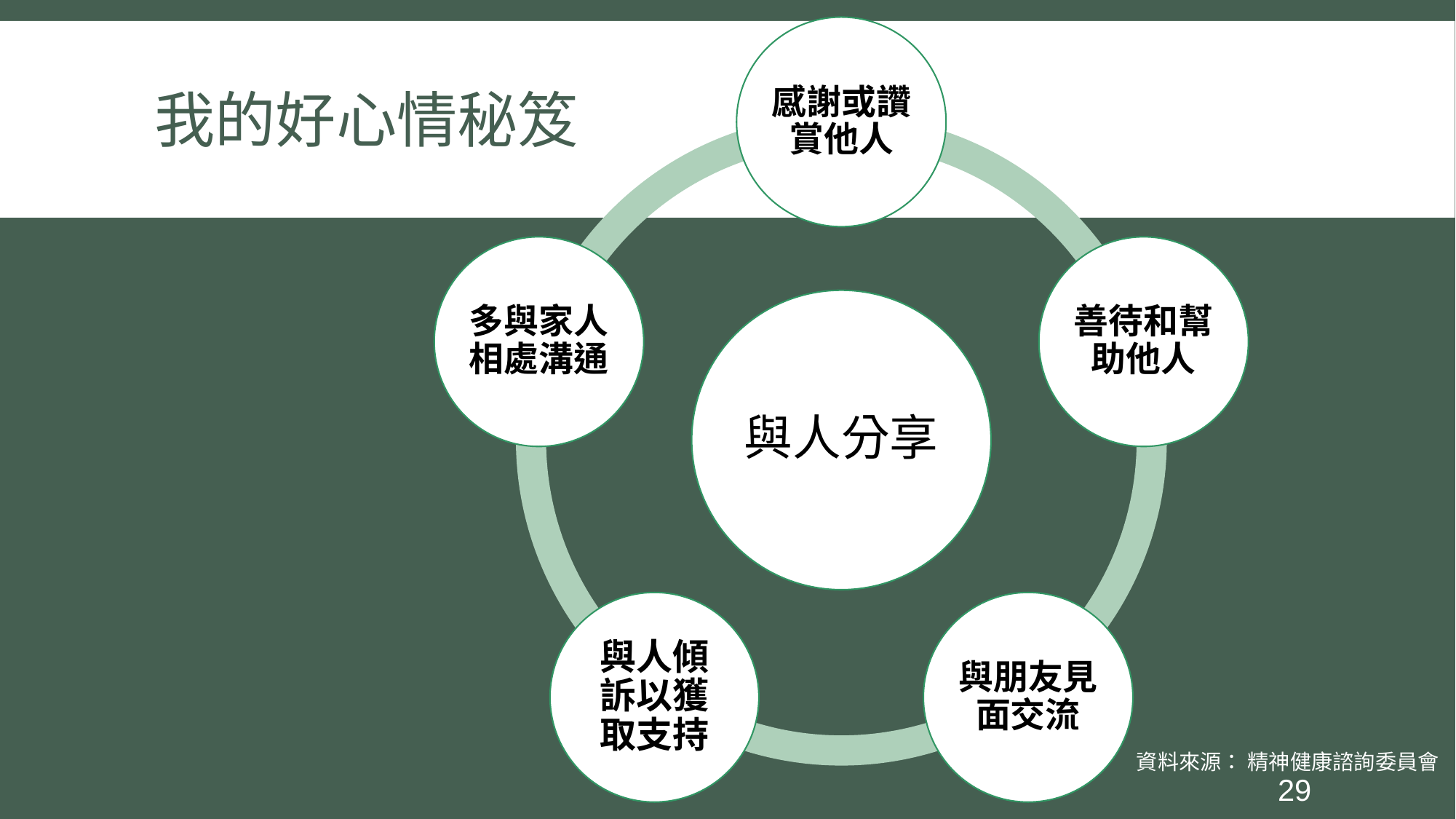

與人分享
感謝或讚賞他人
善待和幫助他人
與朋友見面交流
與人傾訴以獲取支持
多與家人相處溝通
# 我的好心情秘笈
資料來源： 精神健康諮詢委員會
29